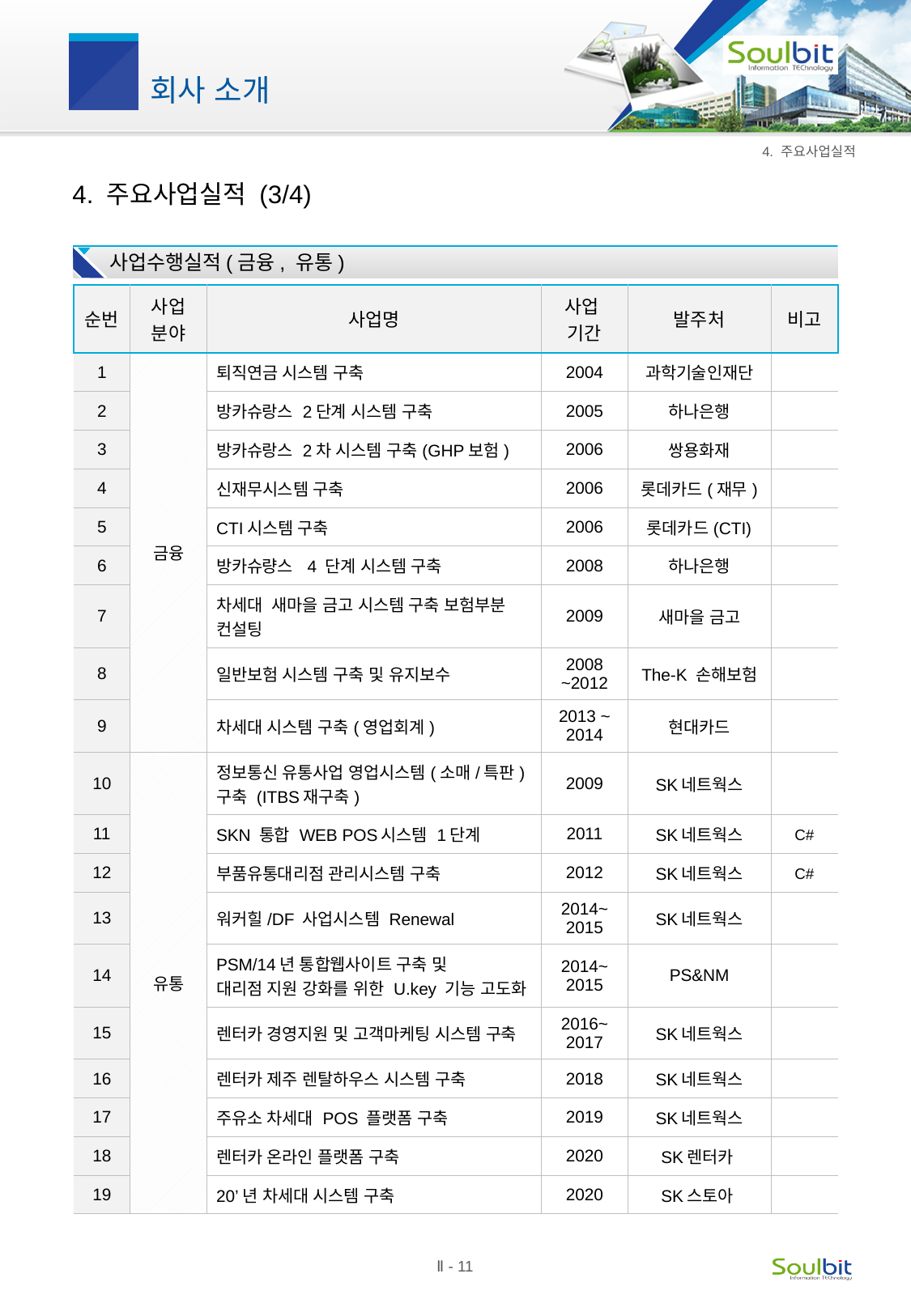

4. 주요사업실적
# 4. 주요사업실적 (3/4)

사업수행실적(금융, 유통)
| 순번 | 사업 분야 | 사업명 | 사업 기간 | 발주처 | 비고 |
| --- | --- | --- | --- | --- | --- |
| 1 | 금융 | 퇴직연금 시스템 구축 | 2004 | 과학기술인재단 |  |
| 2 |  | 방카슈랑스 2단계 시스템 구축 | 2005 | 하나은행 |  |
| 3 |  | 방카슈랑스 2차 시스템 구축(GHP보험) | 2006 | 쌍용화재 |  |
| 4 |  | 신재무시스템 구축 | 2006 | 롯데카드(재무) |  |
| 5 |  | CTI시스템 구축 | 2006 | 롯데카드(CTI) |  |
| 6 |  | 방카슈량스 4 단계 시스템 구축 | 2008 | 하나은행 |  |
| 7 |  | 차세대 새마을 금고 시스템 구축 보험부분 컨설팅 | 2009 | 새마을 금고 |  |
| 8 |  | 일반보험 시스템 구축 및 유지보수 | 2008 ~2012 | The-K 손해보험 |  |
| 9 |  | 차세대 시스템 구축(영업회계) | 2013 ~ 2014 | 현대카드 |  |
| 10 | 유통 | 정보통신 유통사업 영업시스템(소매/특판) 구축 (ITBS재구축) | 2009 | SK네트웍스 |  |
| 11 |  | SKN 통합 WEB POS시스템 1단계 | 2011 | SK네트웍스 | C# |
| 12 |  | 부품유통대리점 관리시스템 구축 | 2012 | SK네트웍스 | C# |
| 13 |  | 워커힐/DF 사업시스템 Renewal | 2014~ 2015 | SK네트웍스 |  |
| 14 |  | PSM/14년 통합웹사이트 구축 및 대리점 지원 강화를 위한 U.key 기능 고도화 | 2014~ 2015 | PS&NM |  |
| 15 |  | 렌터카 경영지원 및 고객마케팅 시스템 구축 | 2016~ 2017 | SK네트웍스 |  |
| 16 |  | 렌터카 제주 렌탈하우스 시스템 구축 | 2018 | SK네트웍스 |  |
| 17 |  | 주유소 차세대 POS 플랫폼 구축 | 2019 | SK네트웍스 |  |
| 18 |  | 렌터카 온라인 플랫폼 구축 | 2020 | SK렌터카 |  |
| 19 |  | 20’년 차세대 시스템 구축 | 2020 | SK스토아 |  |